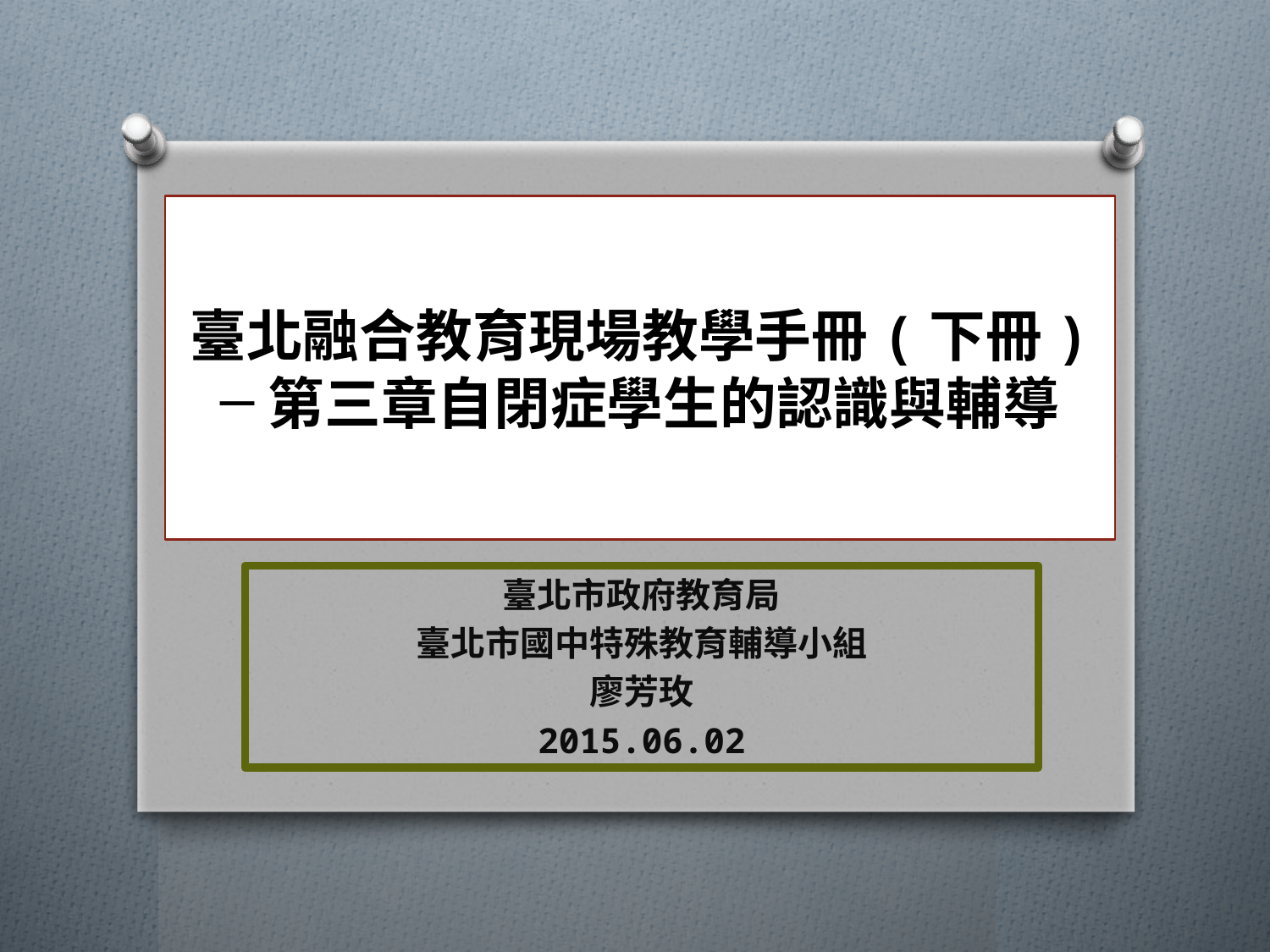

# 臺北融合教育現場教學手冊(下冊) ─第三章自閉症學生的認識與輔導
臺北市政府教育局
臺北市國中特殊教育輔導小組
廖芳玫
2015.06.02